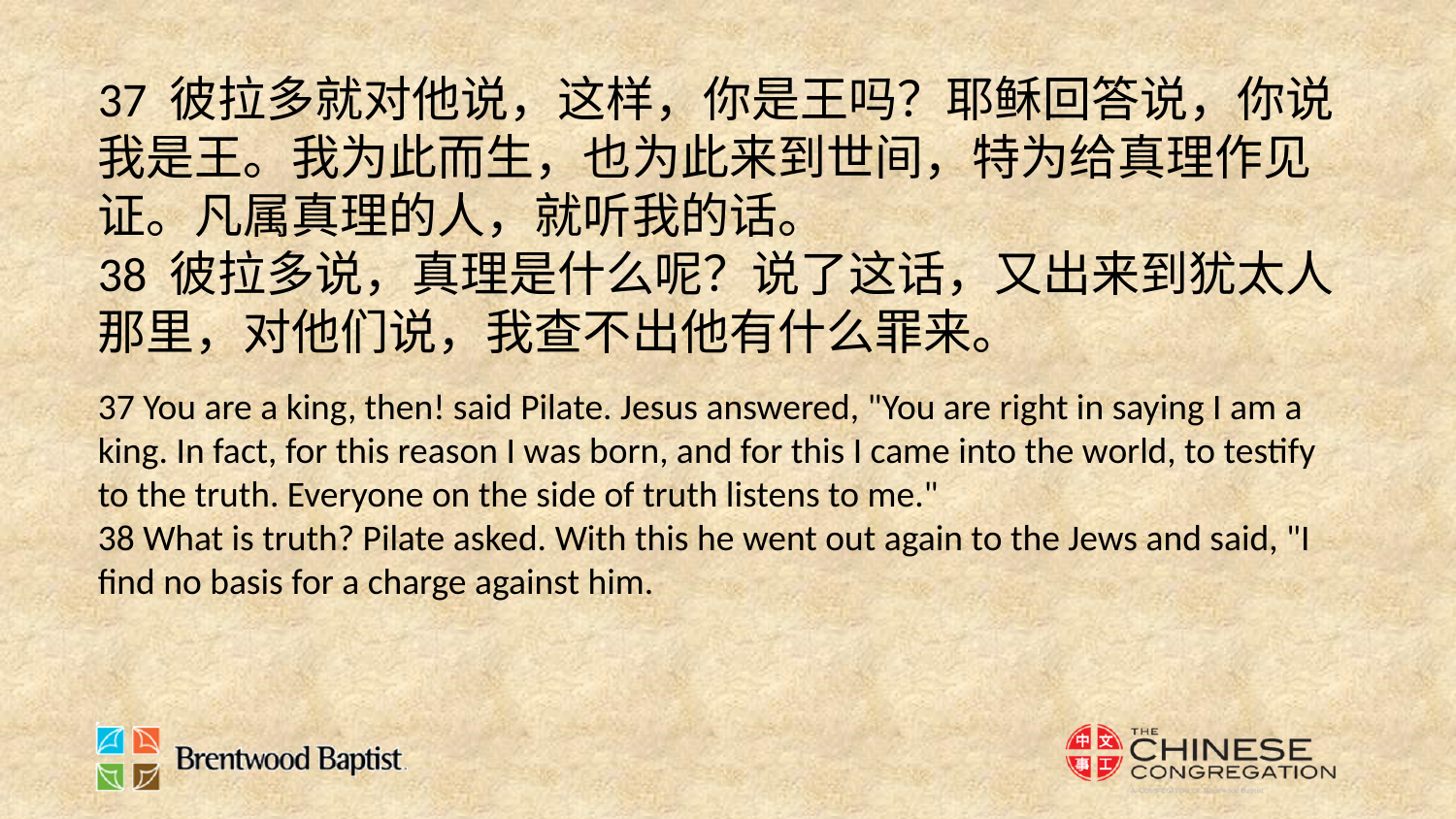

37 彼拉多就对他说，这样，你是王吗？耶稣回答说，你说我是王。我为此而生，也为此来到世间，特为给真理作见证。凡属真理的人，就听我的话。
38 彼拉多说，真理是什么呢？说了这话，又出来到犹太人那里，对他们说，我查不出他有什么罪来。

37 You are a king, then! said Pilate. Jesus answered, "You are right in saying I am a king. In fact, for this reason I was born, and for this I came into the world, to testify to the truth. Everyone on the side of truth listens to me."
38 What is truth? Pilate asked. With this he went out again to the Jews and said, "I find no basis for a charge against him.